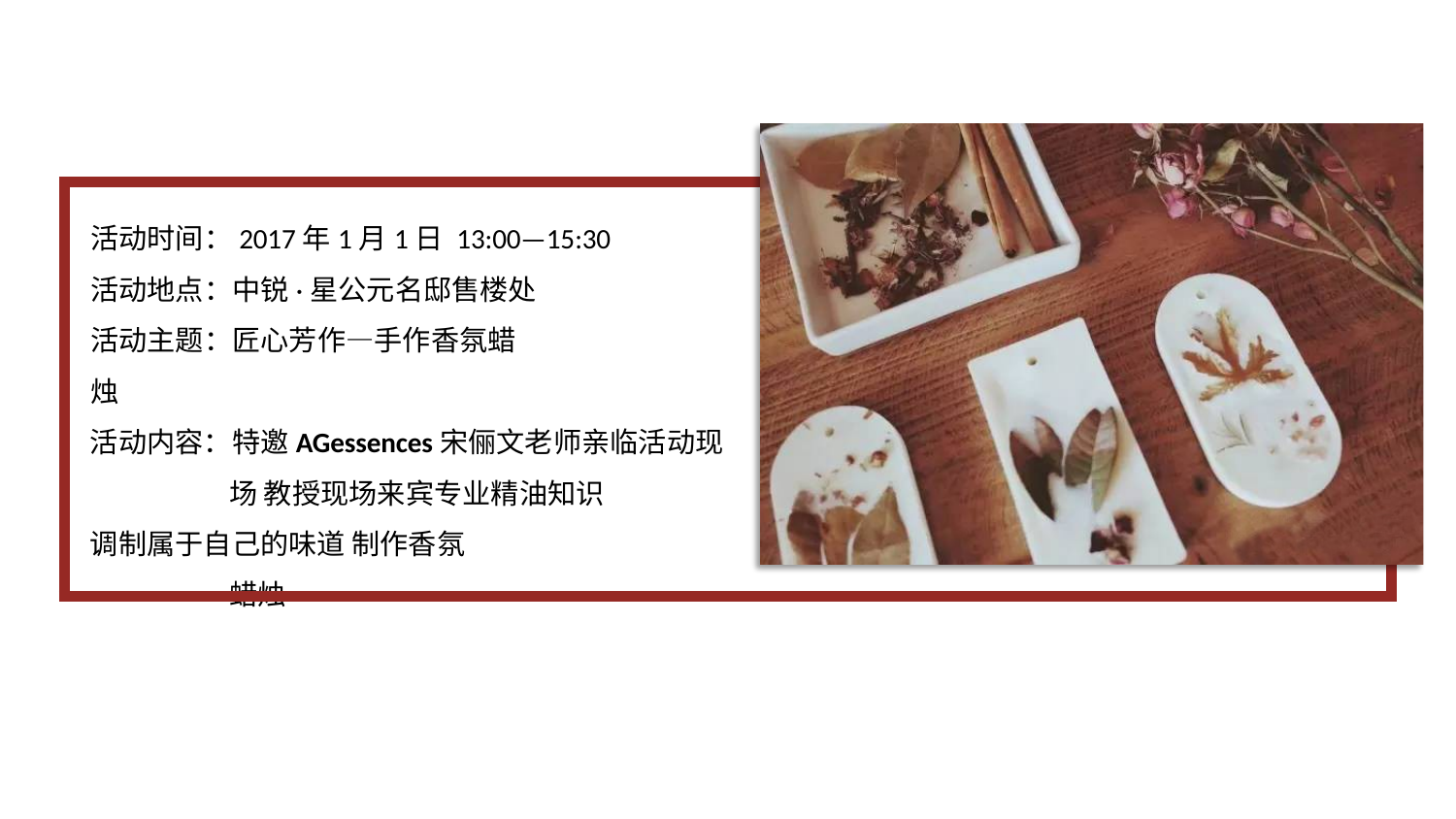

活动时间：2017年1月1日 13:00—15:30
活动地点：中锐·星公元名邸售楼处 活动主题：匠心芳作—手作香氛蜡烛
活动内容：特邀AGessences宋俪文老师亲临活动现场 教授现场来宾专业精油知识
调制属于自己的味道 制作香氛蜡烛